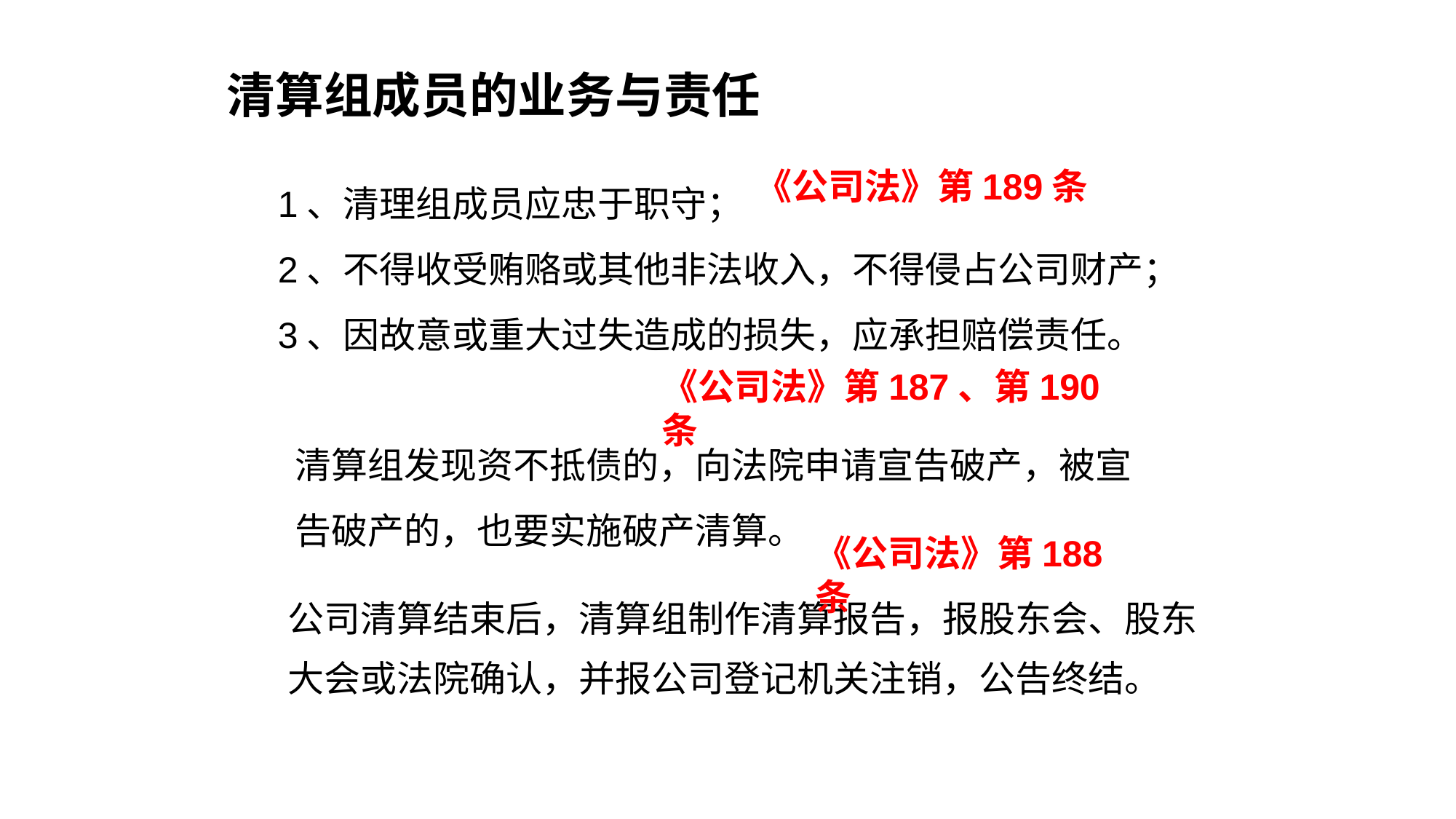

清算组成员的业务与责任
1、清理组成员应忠于职守；
2、不得收受贿赂或其他非法收入，不得侵占公司财产；
3、因故意或重大过失造成的损失，应承担赔偿责任。
《公司法》第189条
《公司法》第187、第190条
清算组发现资不抵债的，向法院申请宣告破产，被宣告破产的，也要实施破产清算。
《公司法》第188条
公司清算结束后，清算组制作清算报告，报股东会、股东大会或法院确认，并报公司登记机关注销，公告终结。